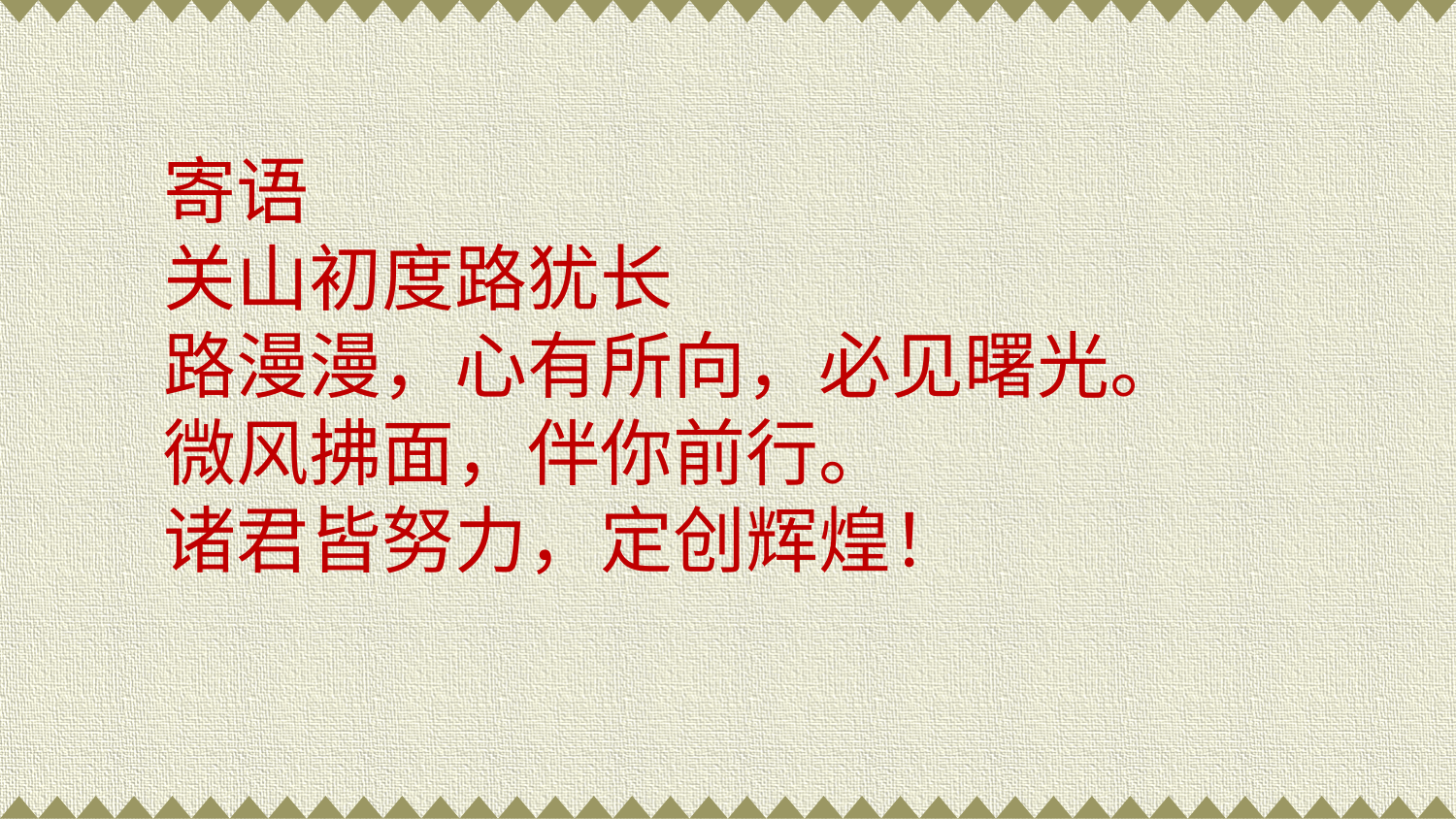

寄语
关山初度路犹长
路漫漫，心有所向，必见曙光。
微风拂面，伴你前行。
诸君皆努力，定创辉煌！